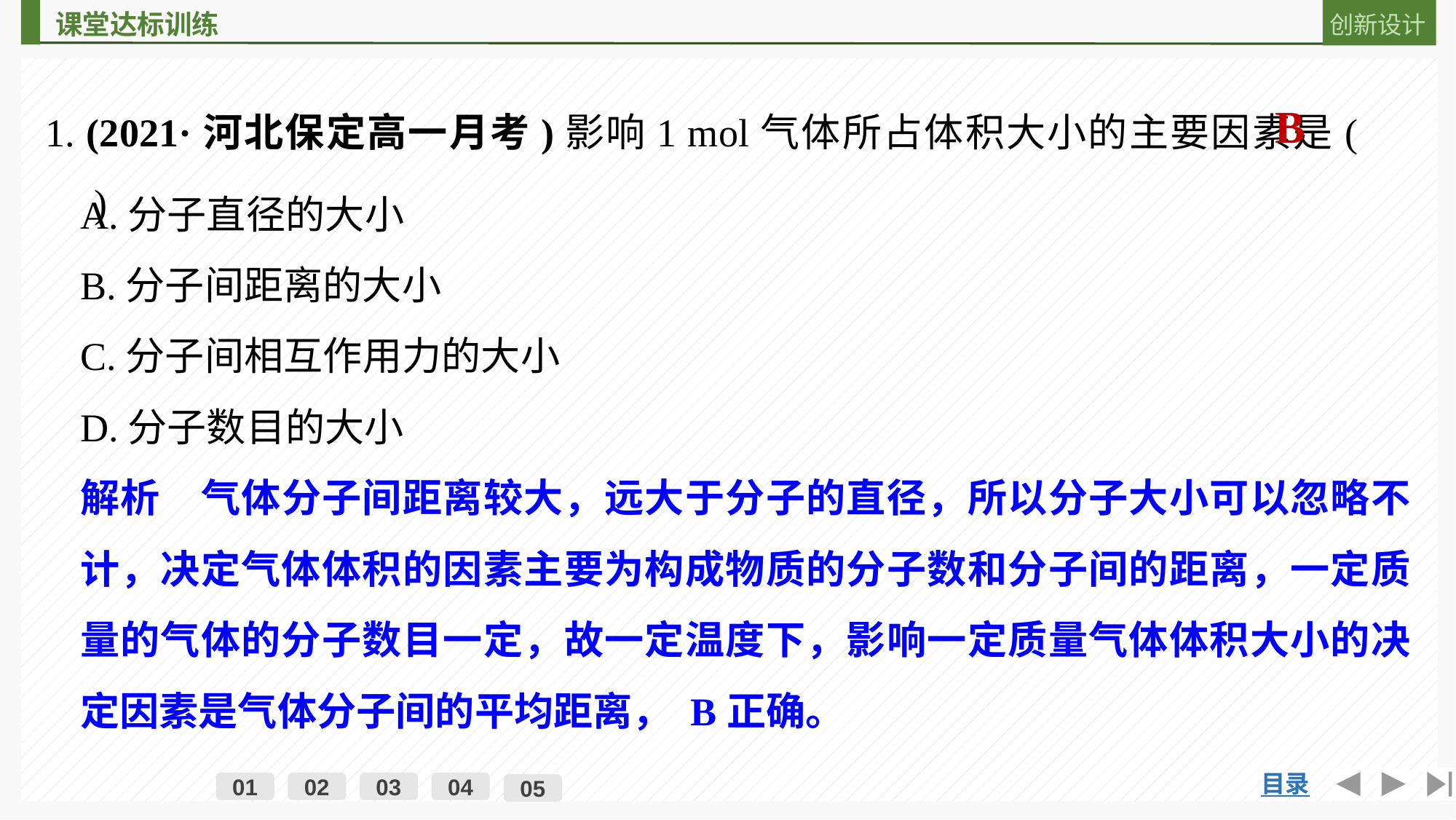

1. (2021·河北保定高一月考)影响1 mol气体所占体积大小的主要因素是(　　)
B
A.分子直径的大小
B.分子间距离的大小
C.分子间相互作用力的大小
D.分子数目的大小
解析　气体分子间距离较大，远大于分子的直径，所以分子大小可以忽略不计，决定气体体积的因素主要为构成物质的分子数和分子间的距离，一定质量的气体的分子数目一定，故一定温度下，影响一定质量气体体积大小的决定因素是气体分子间的平均距离， B正确。